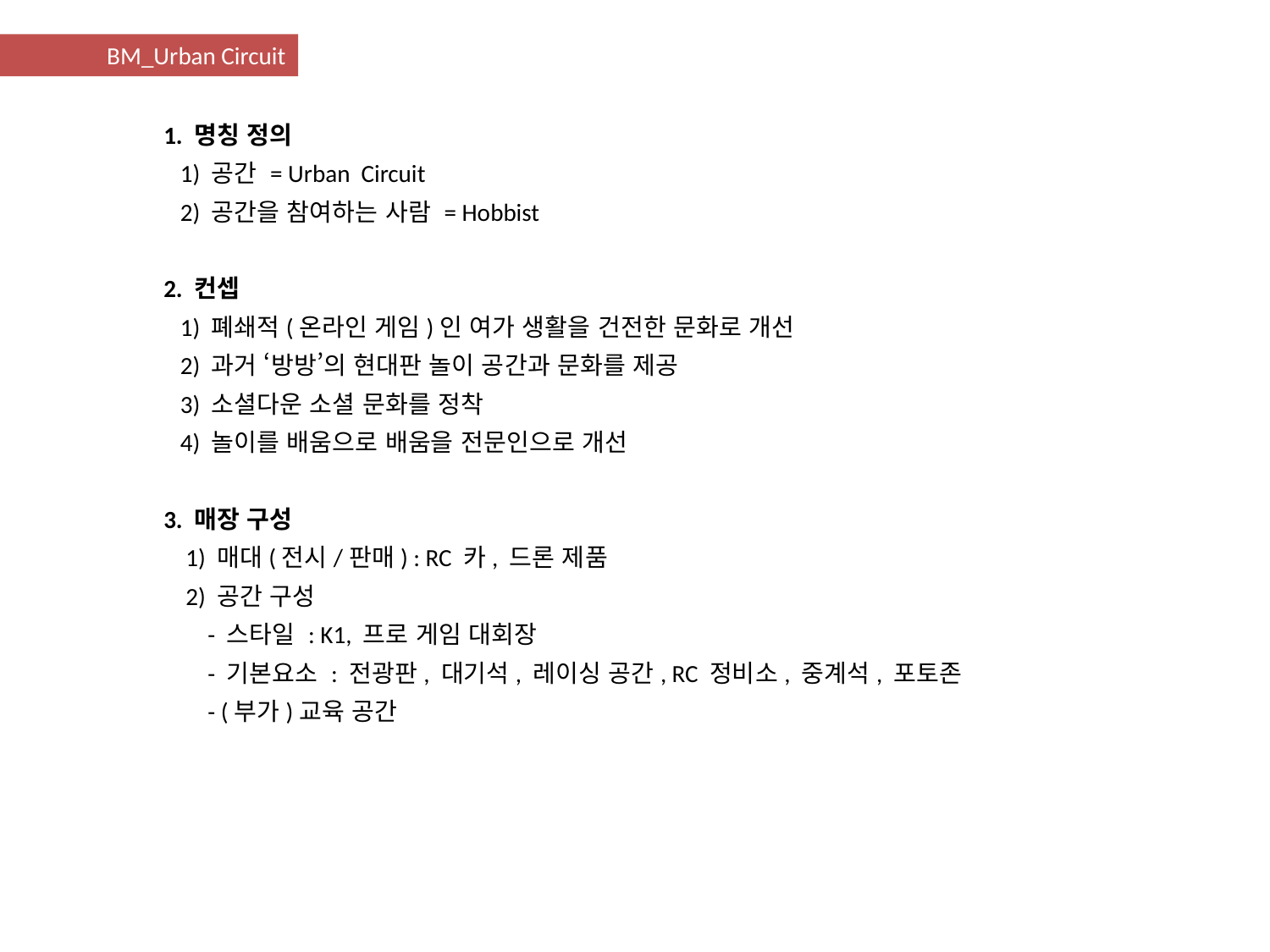

BM_Urban Circuit
1. 명칭 정의
   1) 공간 = Urban  Circuit
   2) 공간을 참여하는 사람 = Hobbist

2. 컨셉
   1) 폐쇄적(온라인 게임)인 여가 생활을 건전한 문화로 개선
   2) 과거 ‘방방’의 현대판 놀이 공간과 문화를 제공
   3) 소셜다운 소셜 문화를 정착
   4) 놀이를 배움으로 배움을 전문인으로 개선

3. 매장 구성
    1) 매대(전시/판매) : RC 카, 드론 제품
    2) 공간 구성
        - 스타일 : K1, 프로 게임 대회장
        - 기본요소 : 전광판, 대기석, 레이싱 공간, RC 정비소, 중계석, 포토존
        - (부가)교육 공간